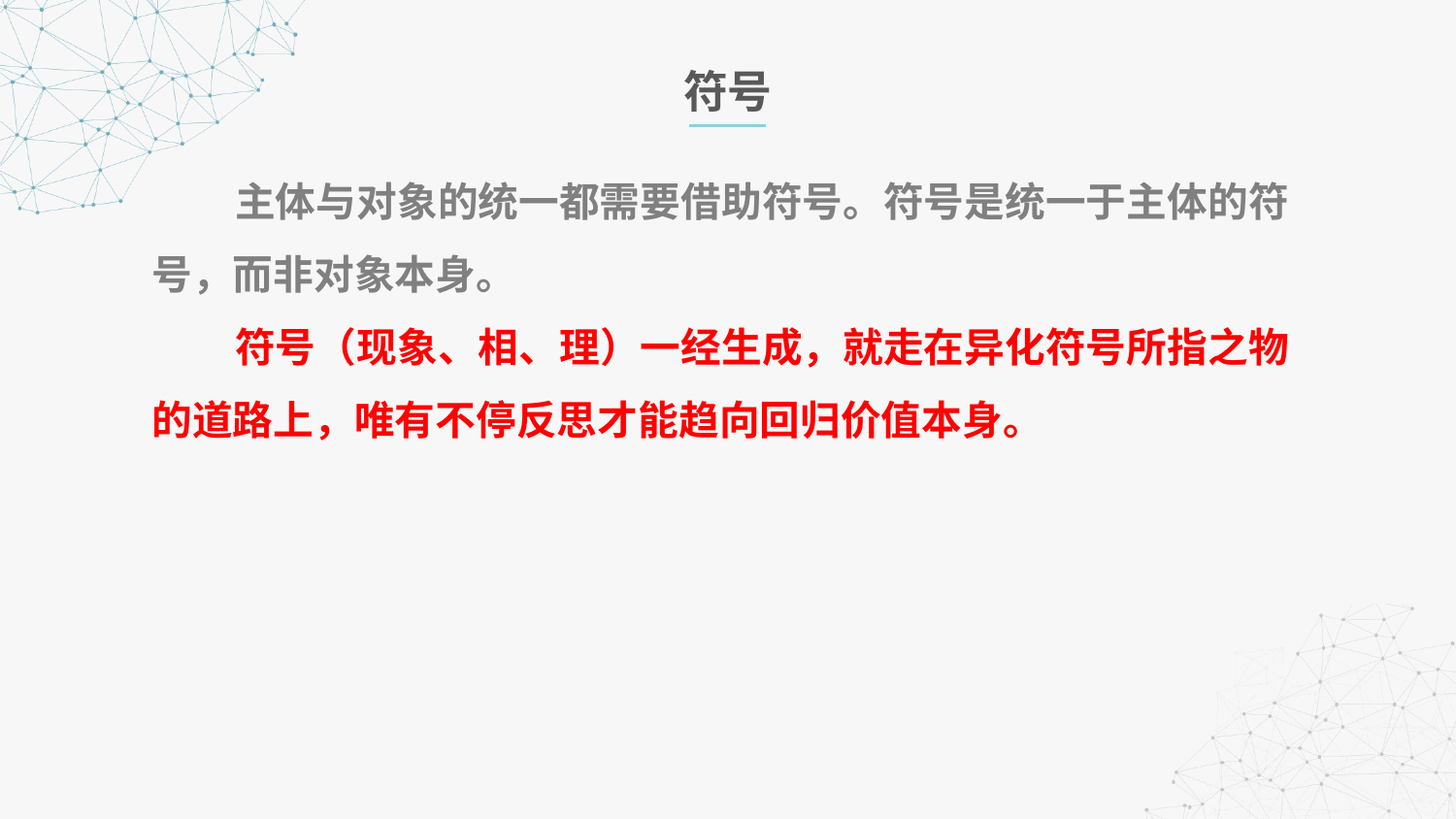

符号
        主体与对象的统一都需要借助符号。符号是统一于主体的符号，而非对象本身。
        符号（现象、相、理）一经生成，就走在异化符号所指之物的道路上，唯有不停反思才能趋向回归价值本身。